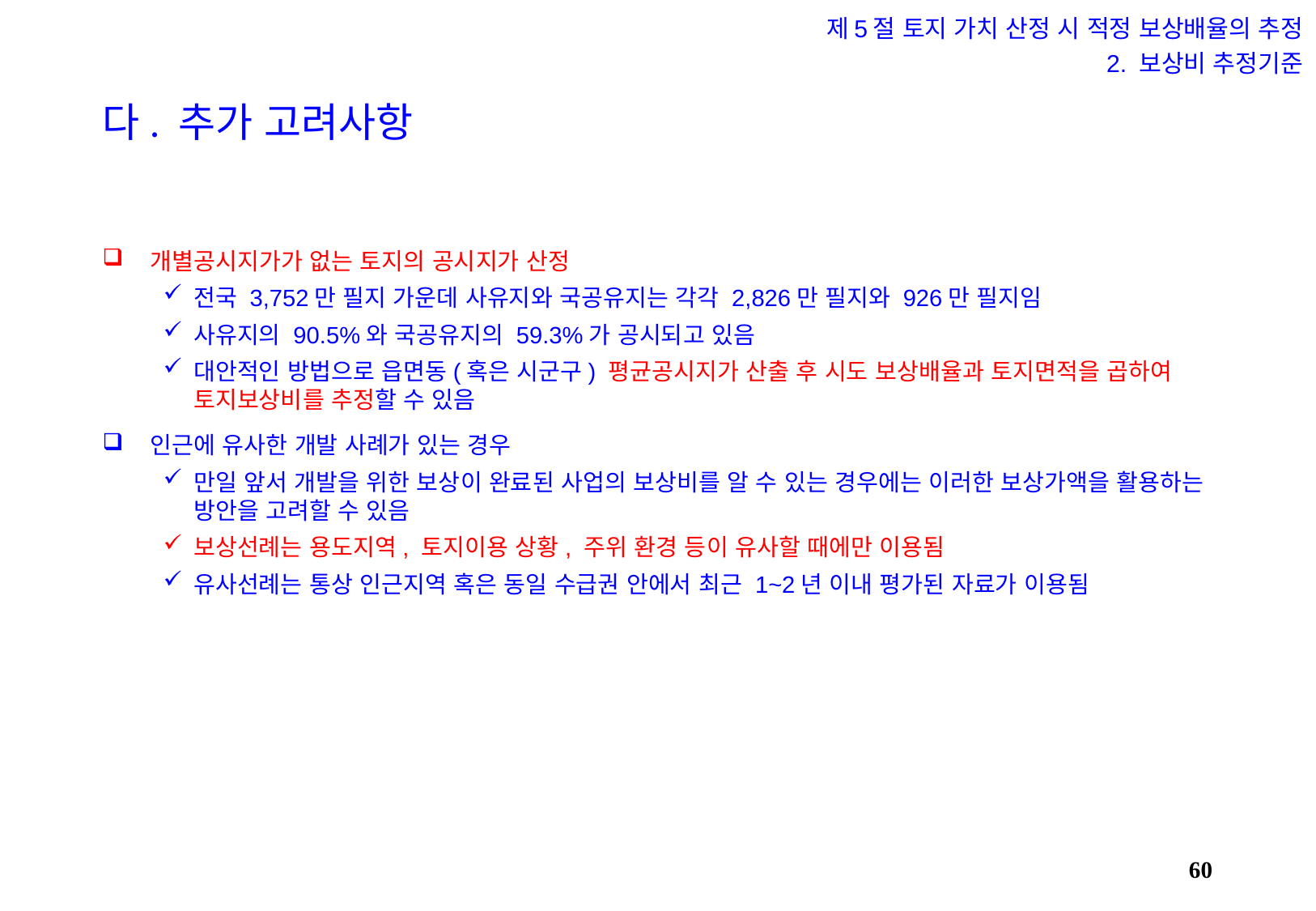

제5절 토지 가치 산정 시 적정 보상배율의 추정
2. 보상비 추정기준
# 다. 추가 고려사항
개별공시지가가 없는 토지의 공시지가 산정
전국 3,752만 필지 가운데 사유지와 국공유지는 각각 2,826만 필지와 926만 필지임
사유지의 90.5%와 국공유지의 59.3%가 공시되고 있음
대안적인 방법으로 읍면동(혹은 시군구) 평균공시지가 산출 후 시도 보상배율과 토지면적을 곱하여 토지보상비를 추정할 수 있음
인근에 유사한 개발 사례가 있는 경우
만일 앞서 개발을 위한 보상이 완료된 사업의 보상비를 알 수 있는 경우에는 이러한 보상가액을 활용하는 방안을 고려할 수 있음
보상선례는 용도지역, 토지이용 상황, 주위 환경 등이 유사할 때에만 이용됨
유사선례는 통상 인근지역 혹은 동일 수급권 안에서 최근 1~2년 이내 평가된 자료가 이용됨

60